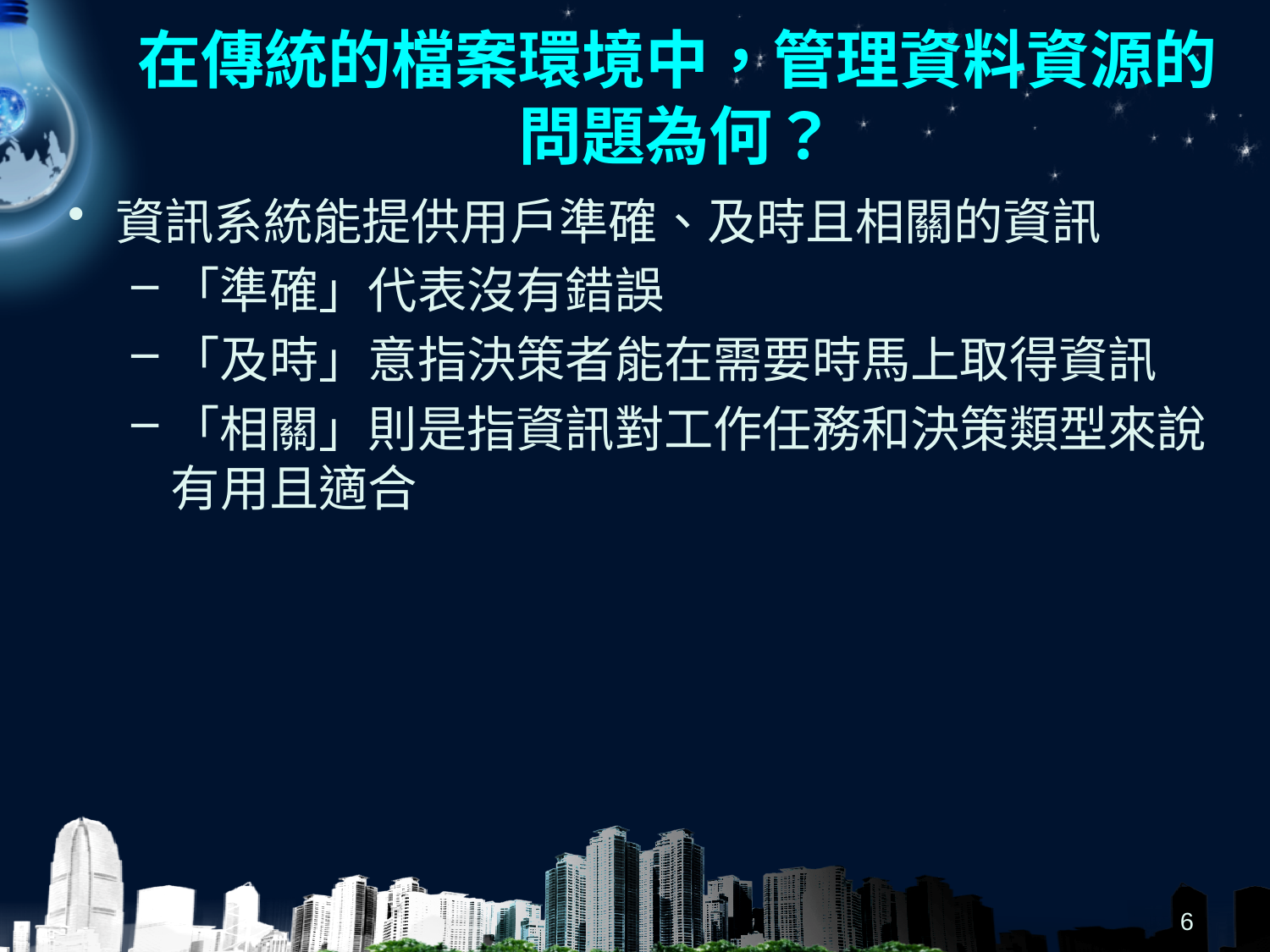

# 在傳統的檔案環境中，管理資料資源的問題為何？
資訊系統能提供用戶準確、及時且相關的資訊
「準確」代表沒有錯誤
「及時」意指決策者能在需要時馬上取得資訊
「相關」則是指資訊對工作任務和決策類型來說有用且適合
6